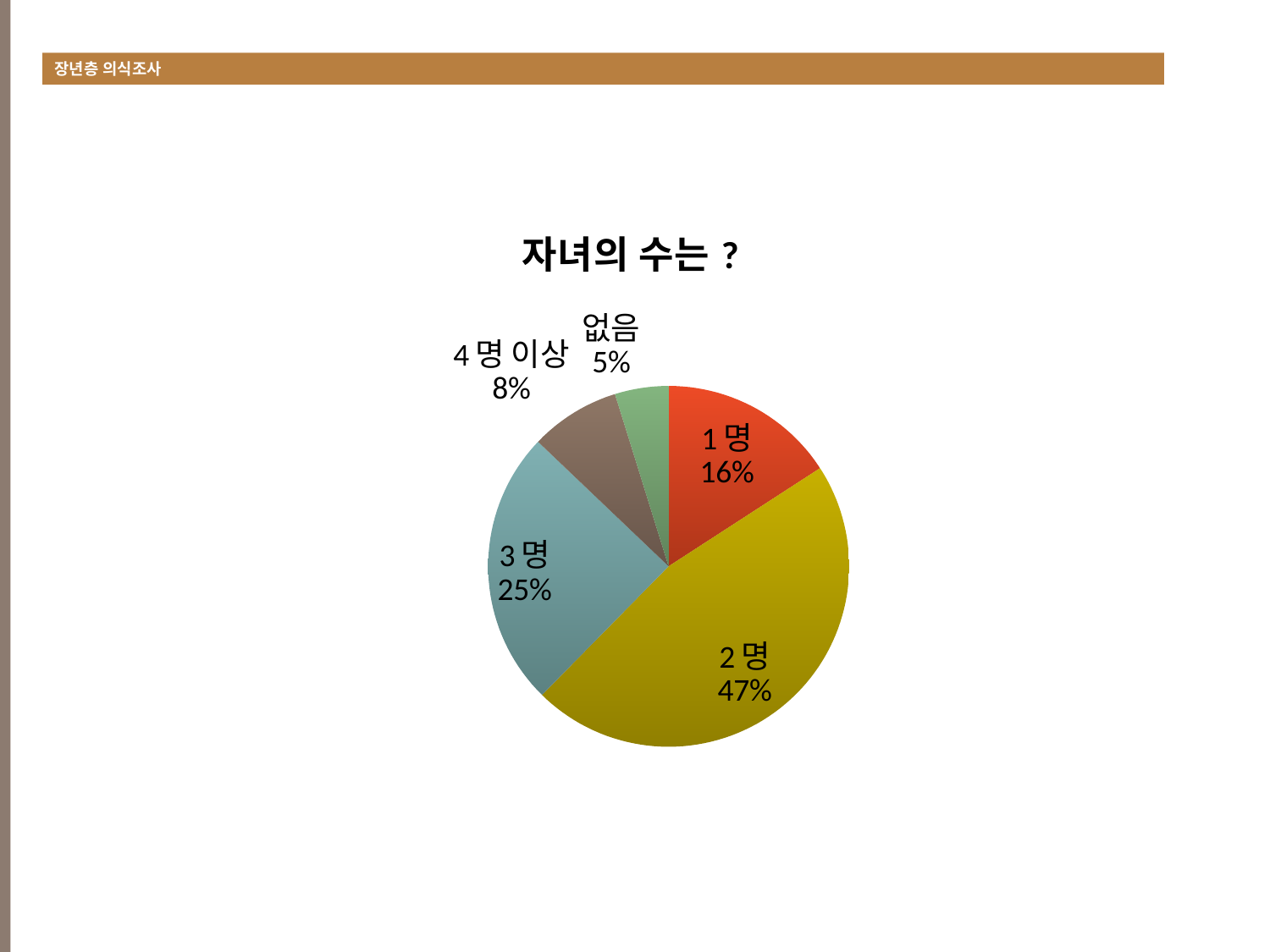

장년층 의식조사

#

### Chart:

| Category | 자녀의 수는?  |
|---|---|
| 1명 | 112.0 |
| 2명 | 329.0 |
| 3명 | 175.0 |
| 4명 이상 | 57.0 |
| 없음 | 34.0 |